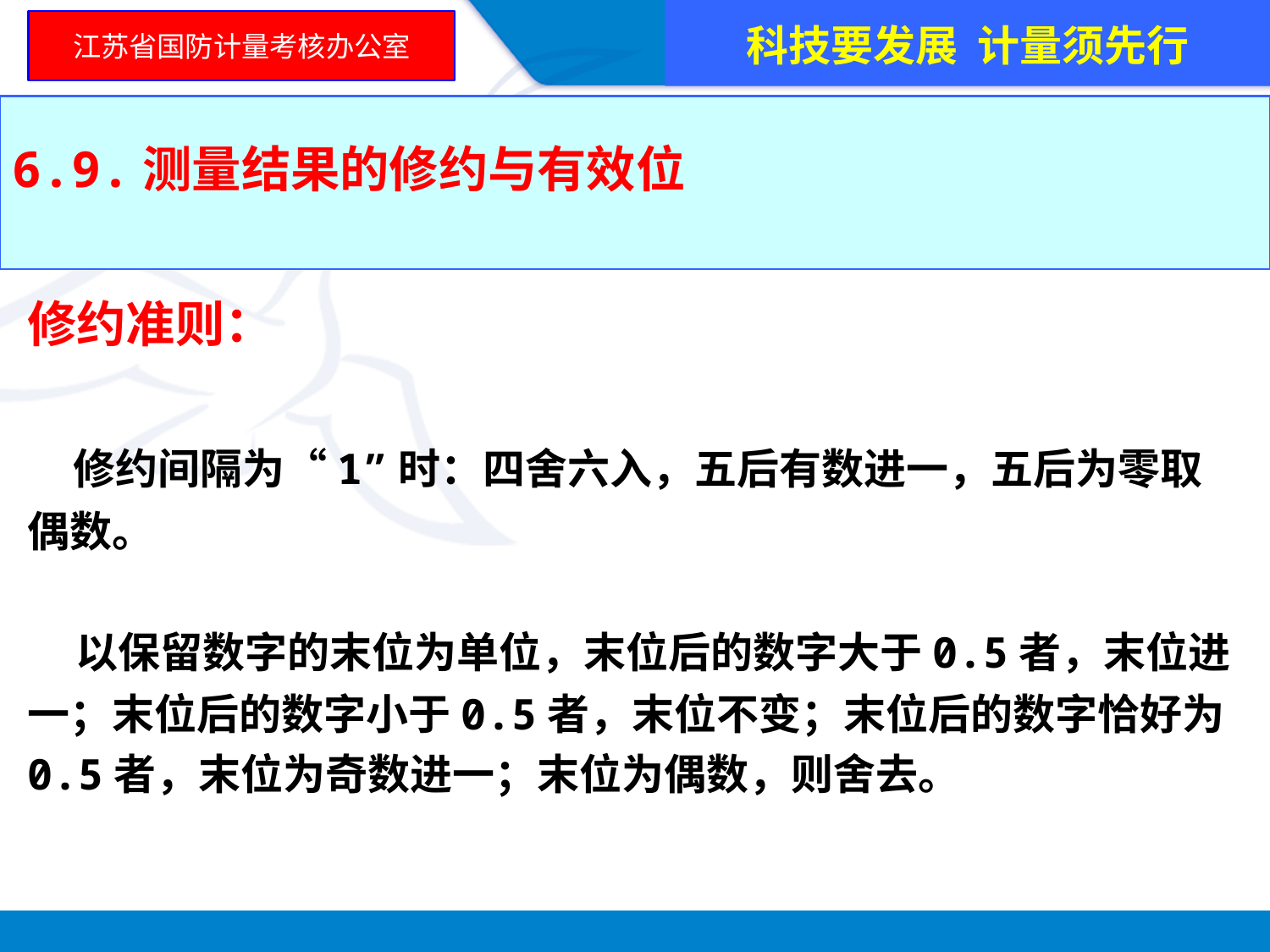

科技要发展  计量须先行
江苏省国防计量考核办公室
6.9.测量结果的修约与有效位

修约准则：

   修约间隔为“1”时：四舍六入，五后有数进一，五后为零取偶数。

    以保留数字的末位为单位，末位后的数字大于0.5者，末位进一；末位后的数字小于0.5者，末位不变；末位后的数字恰好为0.5者，末位为奇数进一；末位为偶数，则舍去。